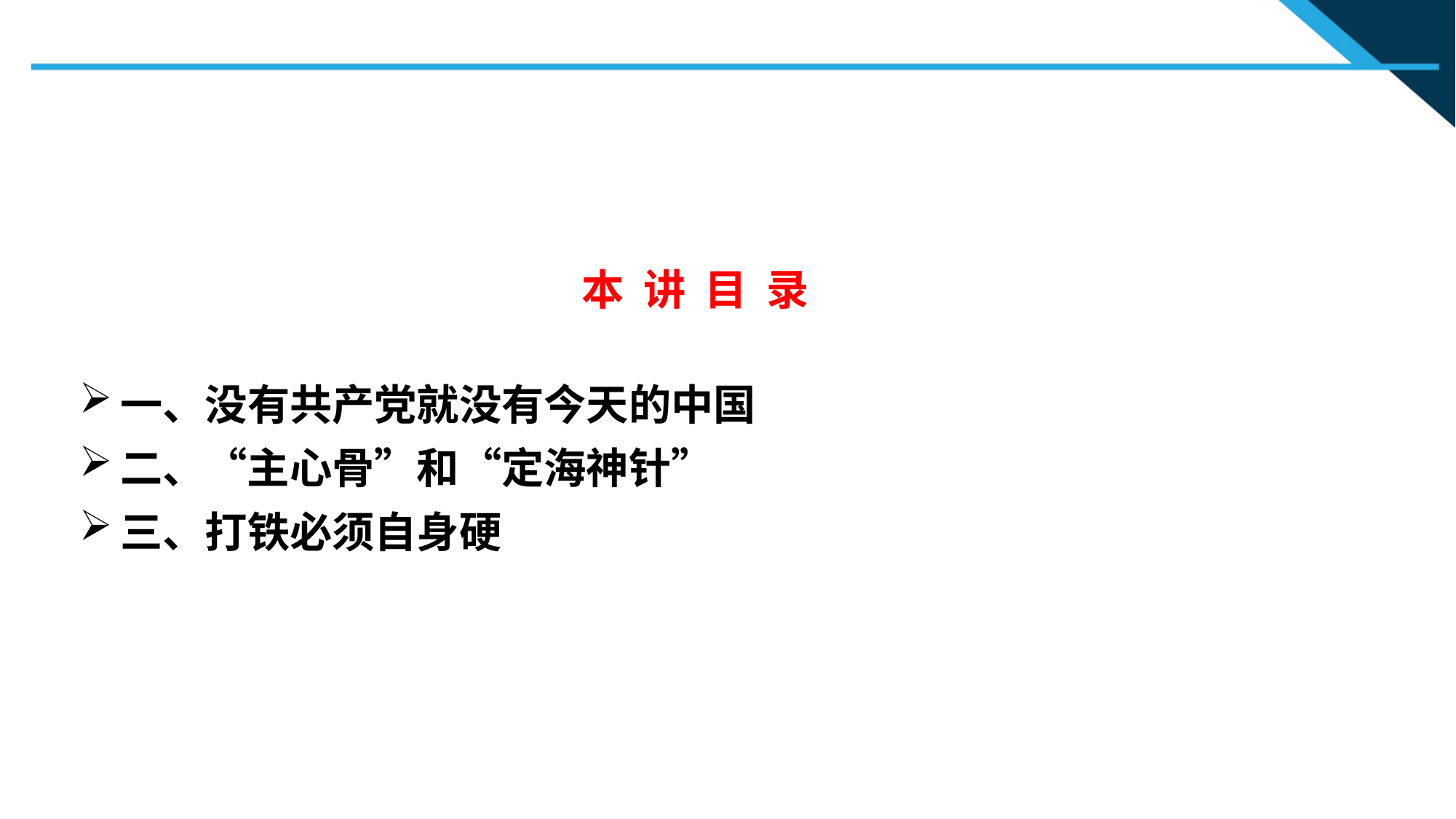

本  讲  目  录

一、没有共产党就没有今天的中国
二、“主心骨”和“定海神针”
三、打铁必须自身硬